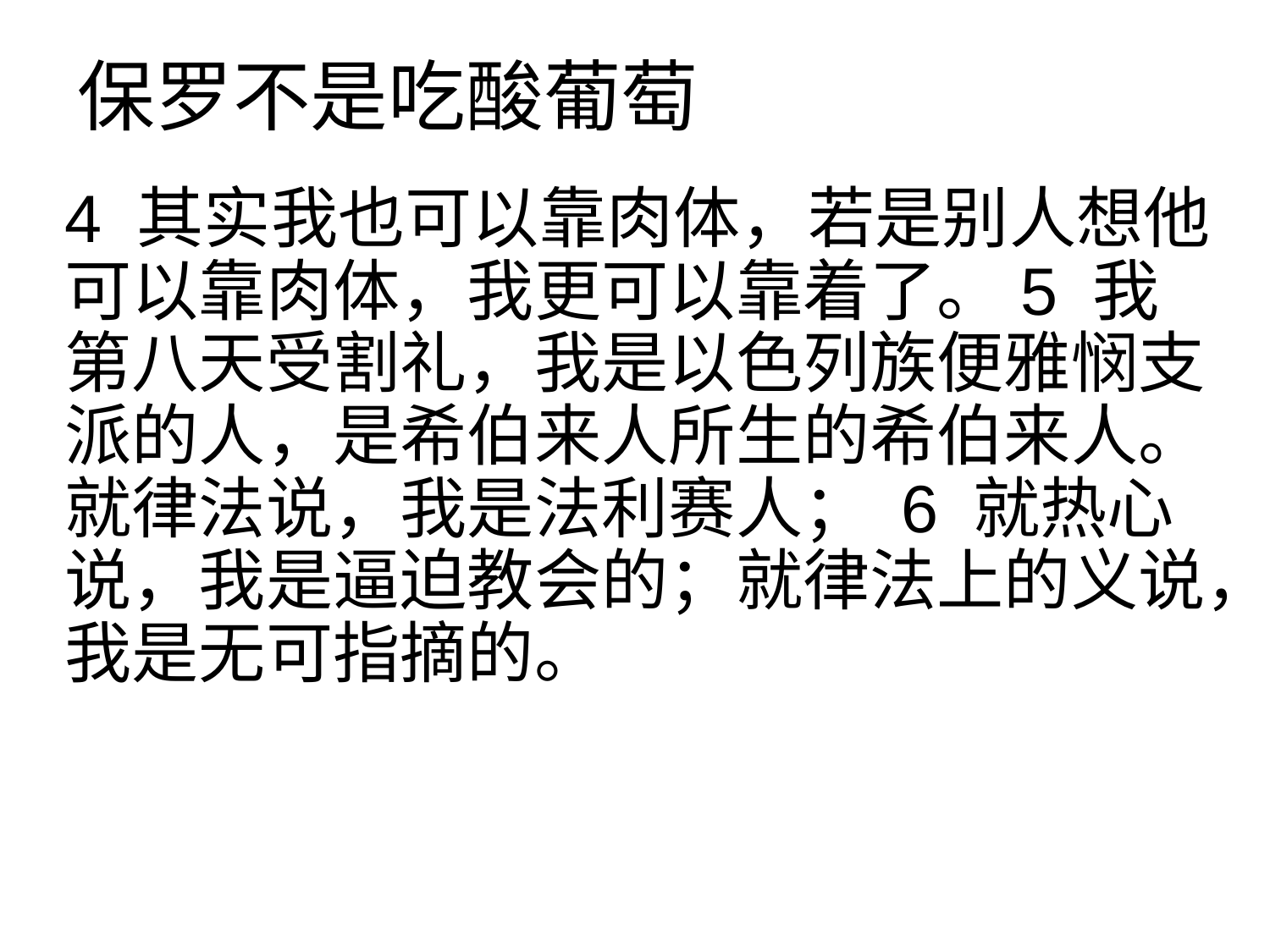

# 保罗不是吃酸葡萄
4 其实我也可以靠肉体，若是别人想他可以靠肉体，我更可以靠着了。5 我第八天受割礼，我是以色列族便雅悯支派的人，是希伯来人所生的希伯来人。就律法说，我是法利赛人； 6 就热心说，我是逼迫教会的；就律法上的义说，我是无可指摘的。